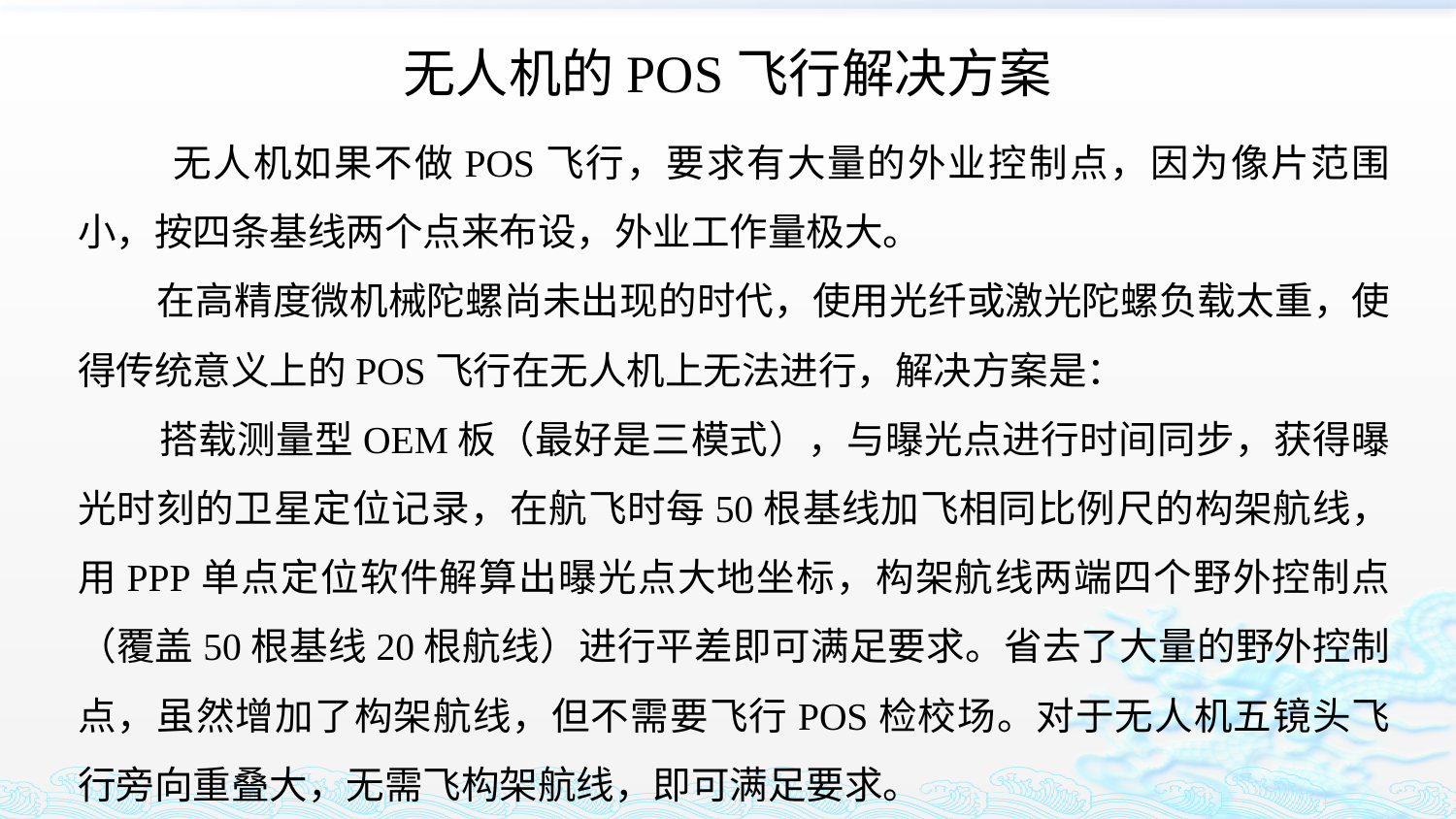

无人机的POS飞行解决方案
        无人机如果不做POS飞行，要求有大量的外业控制点，因为像片范围小，按四条基线两个点来布设，外业工作量极大。
        在高精度微机械陀螺尚未出现的时代，使用光纤或激光陀螺负载太重，使得传统意义上的POS飞行在无人机上无法进行，解决方案是：
        搭载测量型OEM板（最好是三模式），与曝光点进行时间同步，获得曝光时刻的卫星定位记录，在航飞时每50根基线加飞相同比例尺的构架航线，用PPP单点定位软件解算出曝光点大地坐标，构架航线两端四个野外控制点（覆盖50根基线20根航线）进行平差即可满足要求。省去了大量的野外控制点，虽然增加了构架航线，但不需要飞行POS检校场。对于无人机五镜头飞行旁向重叠大，无需飞构架航线，即可满足要求。